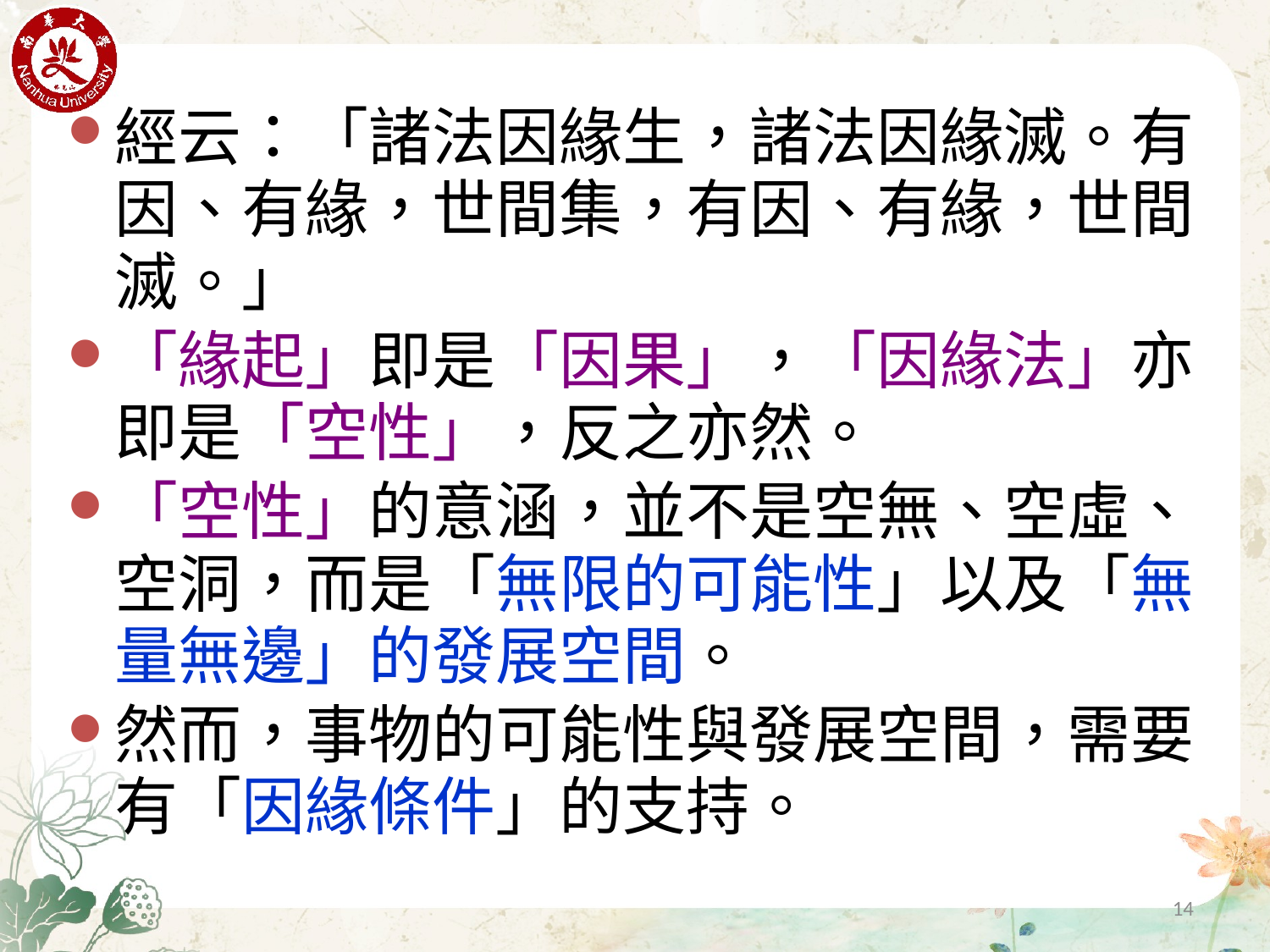

經云：「諸法因緣生，諸法因緣滅。有因、有緣，世間集，有因、有緣，世間滅。」
「緣起」即是「因果」，「因緣法」亦即是「空性」，反之亦然。
「空性」的意涵，並不是空無、空虛、空洞，而是「無限的可能性」以及「無量無邊」的發展空間。
然而，事物的可能性與發展空間，需要有「因緣條件」的支持。
14